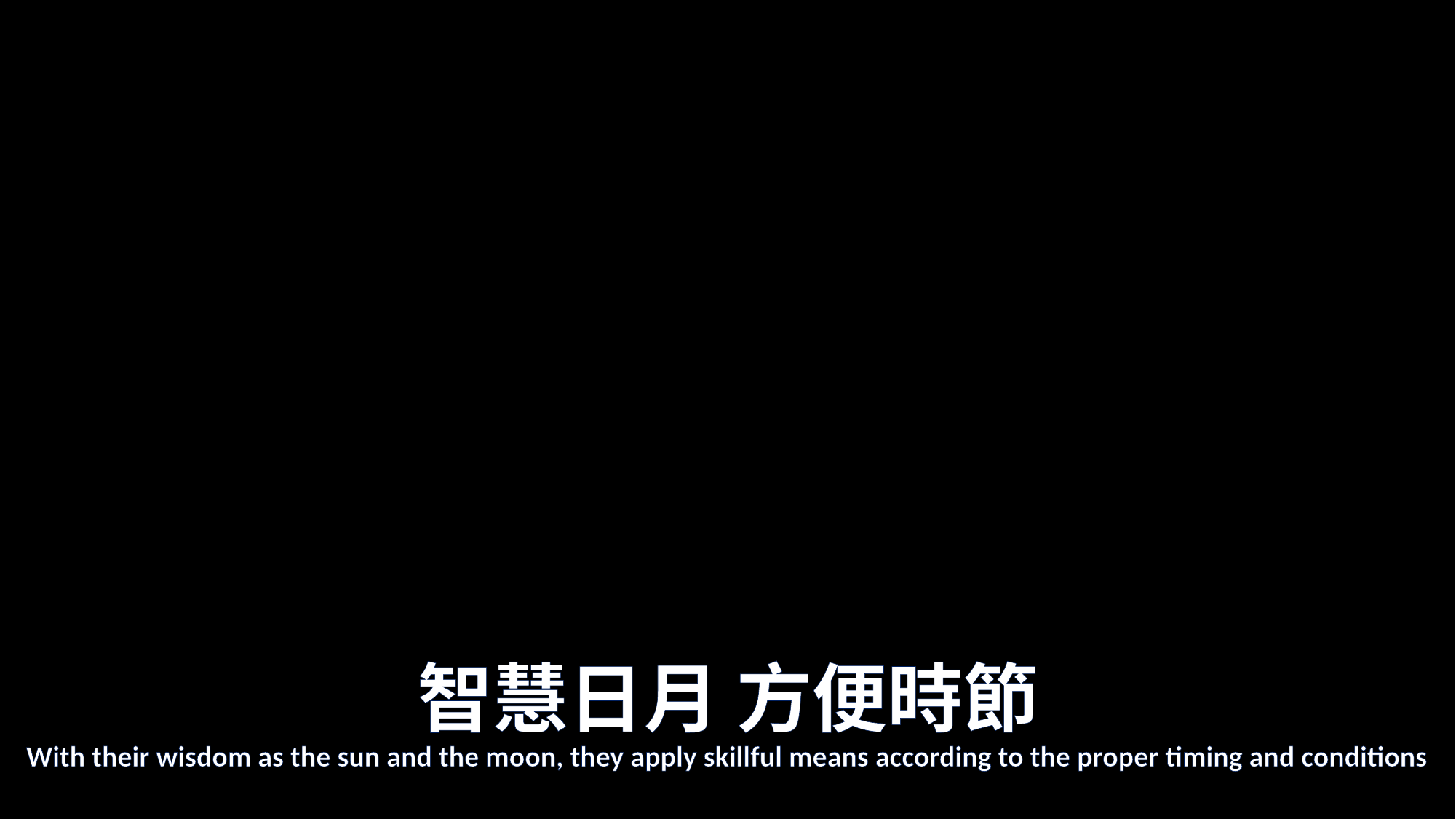

# 智慧日月 方便時節
With their wisdom as the sun and the moon, they apply skillful means according to the proper timing and conditions